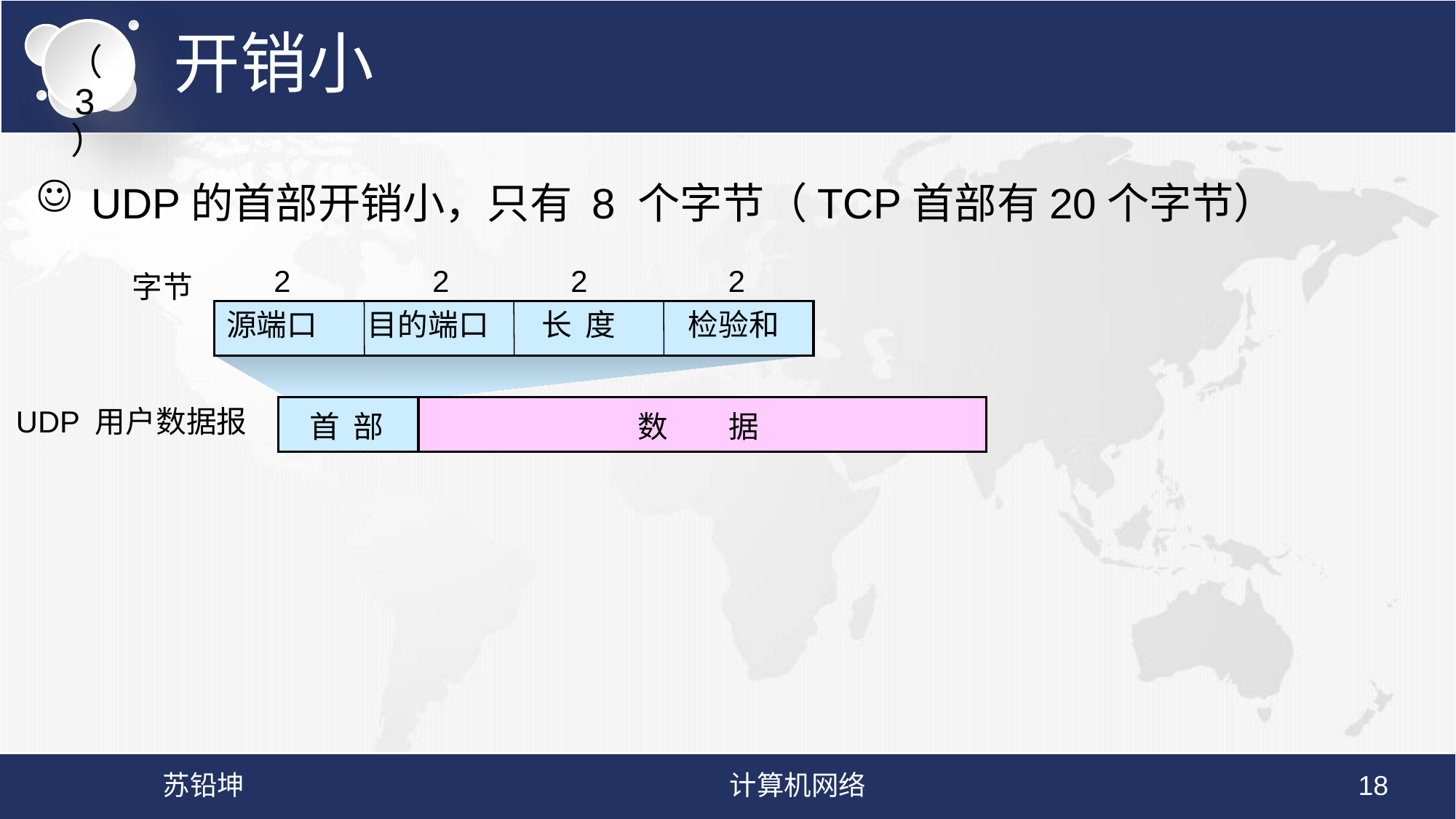

# 开销小
（3）
UDP的首部开销小，只有 8 个字节（TCP首部有20个字节）
2
2
2
2
字节
长  度
源端口
目的端口
检验和

UDP 用户数据报
首  部
数         据
苏铅坤
计算机网络
18